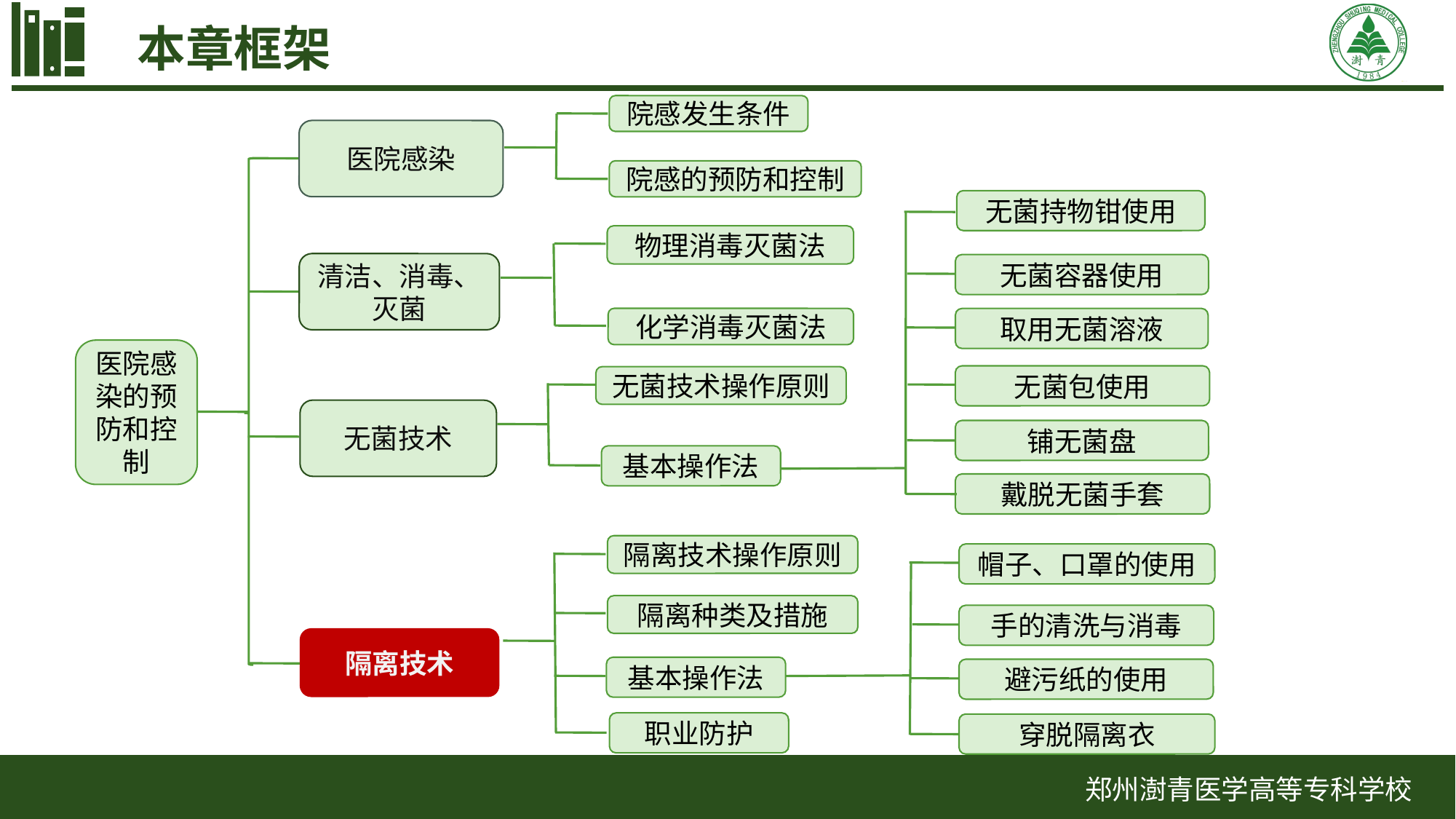

本章框架
院感发生条件
院感的预防和控制
无菌持物钳使用
物理消毒灭菌法
无菌容器使用
化学消毒灭菌法
取用无菌溶液
无菌包使用
无菌技术操作原则
铺无菌盘
基本操作法
戴脱无菌手套
医院感染

清洁、消毒、灭菌
医院感染的预防和控制
无菌技术
隔离技术
隔离技术操作原则
帽子、口罩的使用
隔离种类及措施
手的清洗与消毒
基本操作法
避污纸的使用
职业防护
穿脱隔离衣
郑州澍青医学高等专科学校